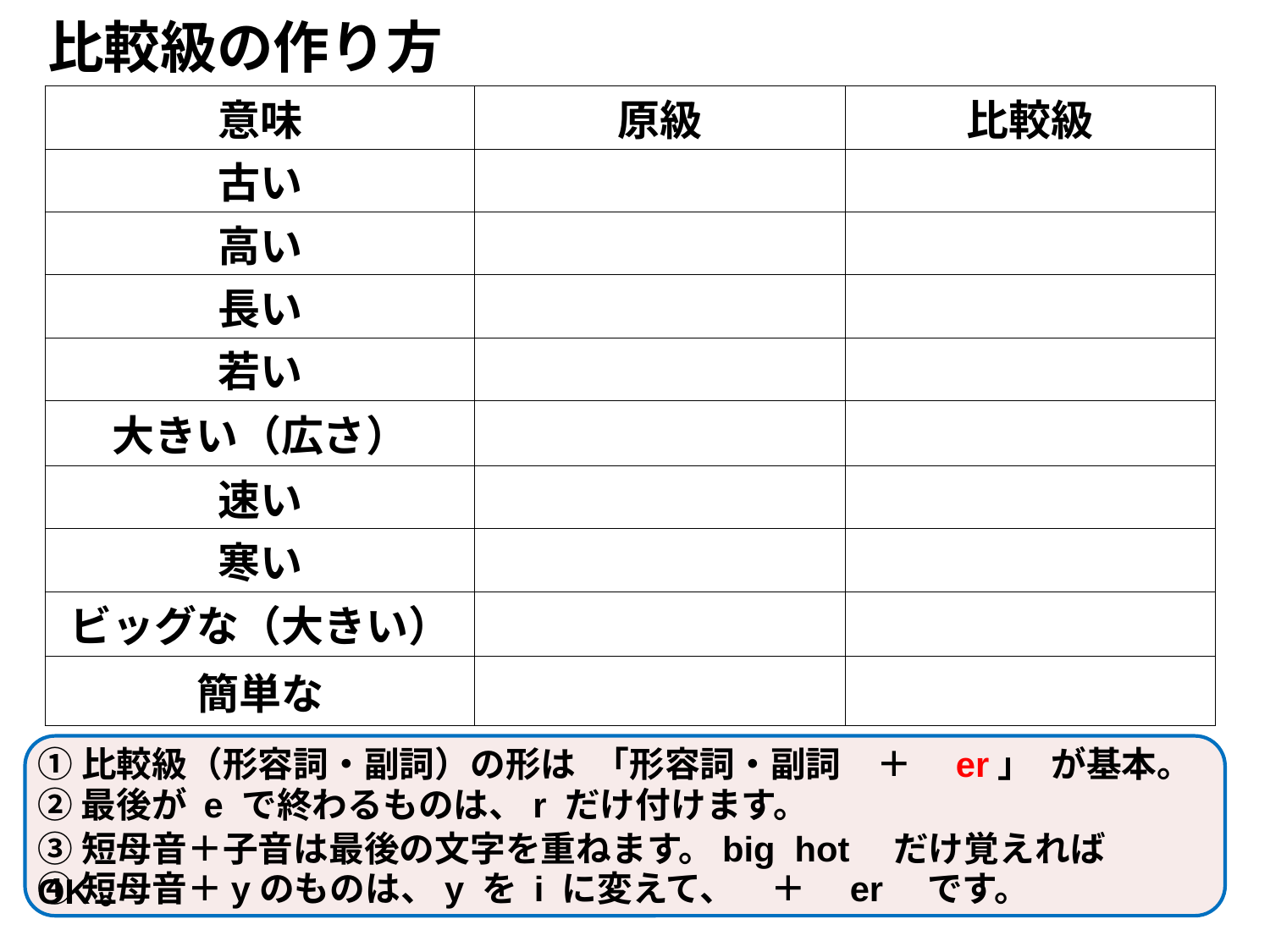

比較級の作り方
| 意味 | 原級 | 比較級 |
| --- | --- | --- |
| 古い | old | older |
| 高い | tall | taller |
| 長い | long | longer |
| 若い | young | younger |
| 大きい（広さ） | large | larger |
| 速い | fast | faster |
| 寒い | cold | colder |
| ビッグな（大きい） | big | bigger |
| 簡単な | easy | easier |

①比較級（形容詞・副詞）の形は　｢形容詞・副詞　＋　er｣　が基本。
②最後が e で終わるものは、r だけ付けます。
③短母音＋子音は最後の文字を重ねます。big  hot　だけ覚えればOK。
④短母音＋yのものは、y を i に変えて、　＋　er　です。